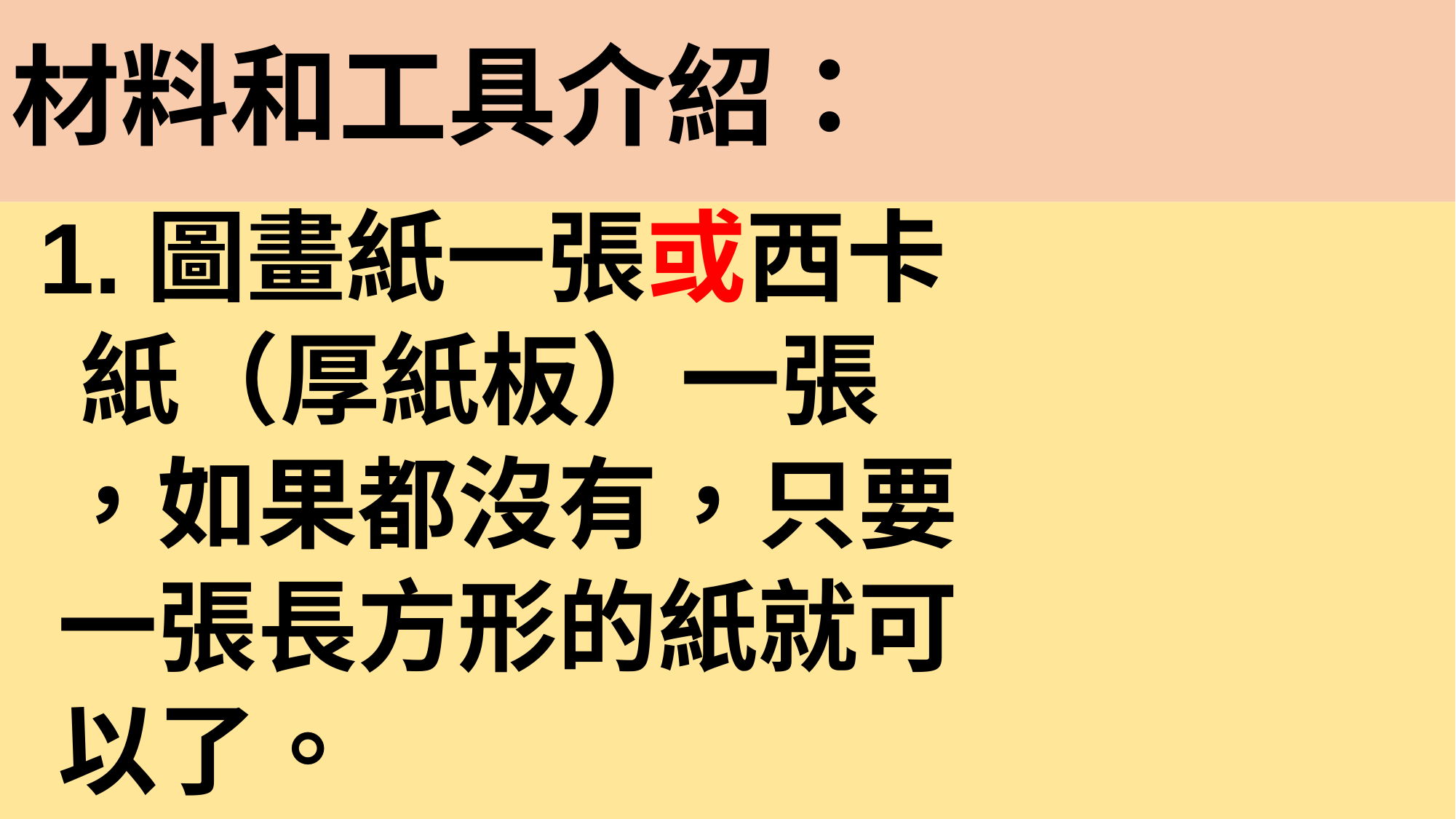

# 材料和工具介紹：
 1.圖畫紙一張或西卡
  紙（厚紙板）一張
 ，如果都沒有，只要
 一張長方形的紙就可
 以了。